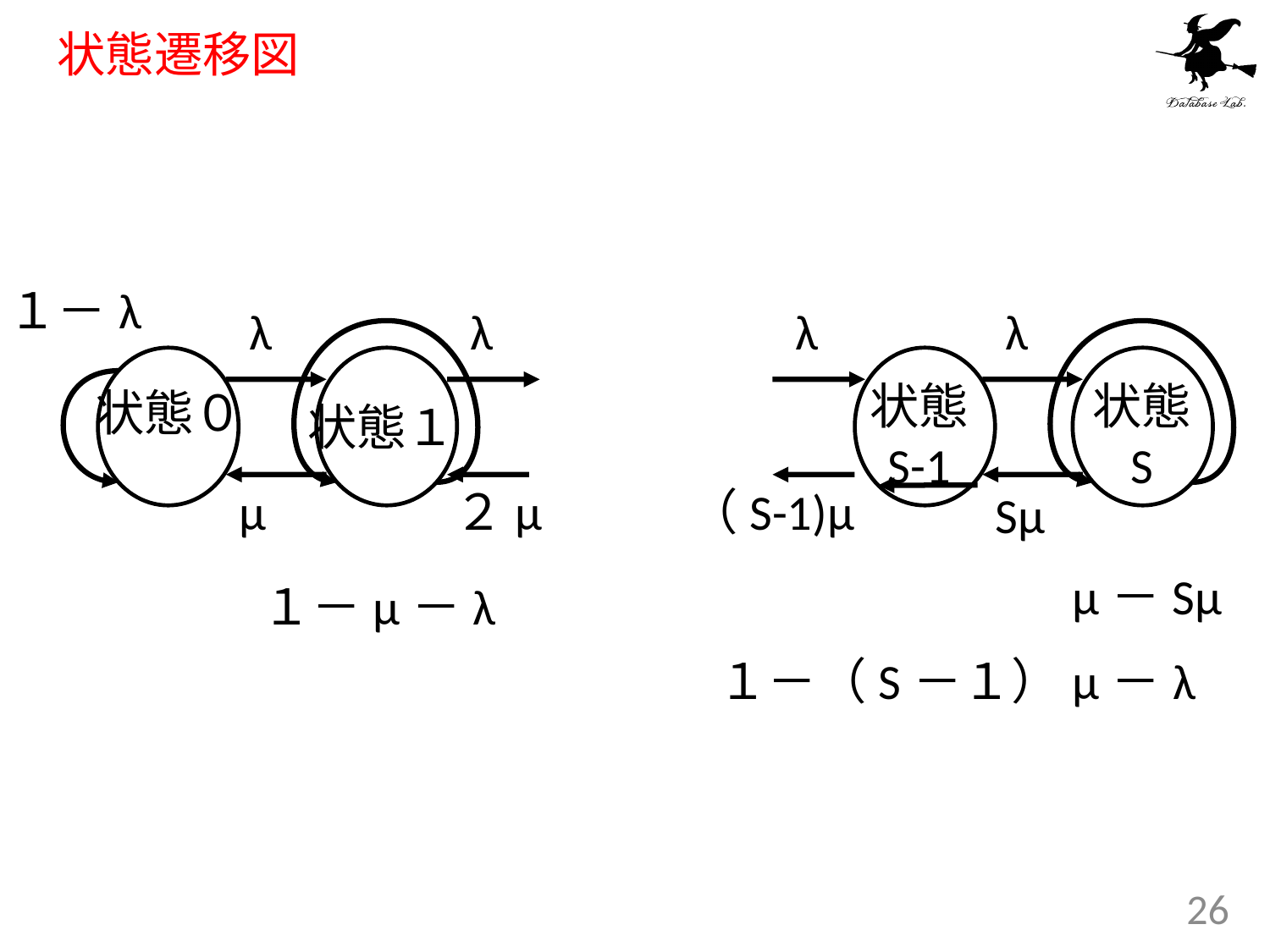

# 状態遷移図
１－λ
λ
λ
λ
λ

状態
S-1
状態
S
状態０

状態１
μ

２μ

（S-1)μ

Sμ
μ－Sμ
１－μ－λ
１－（S－１）μ－λ
26